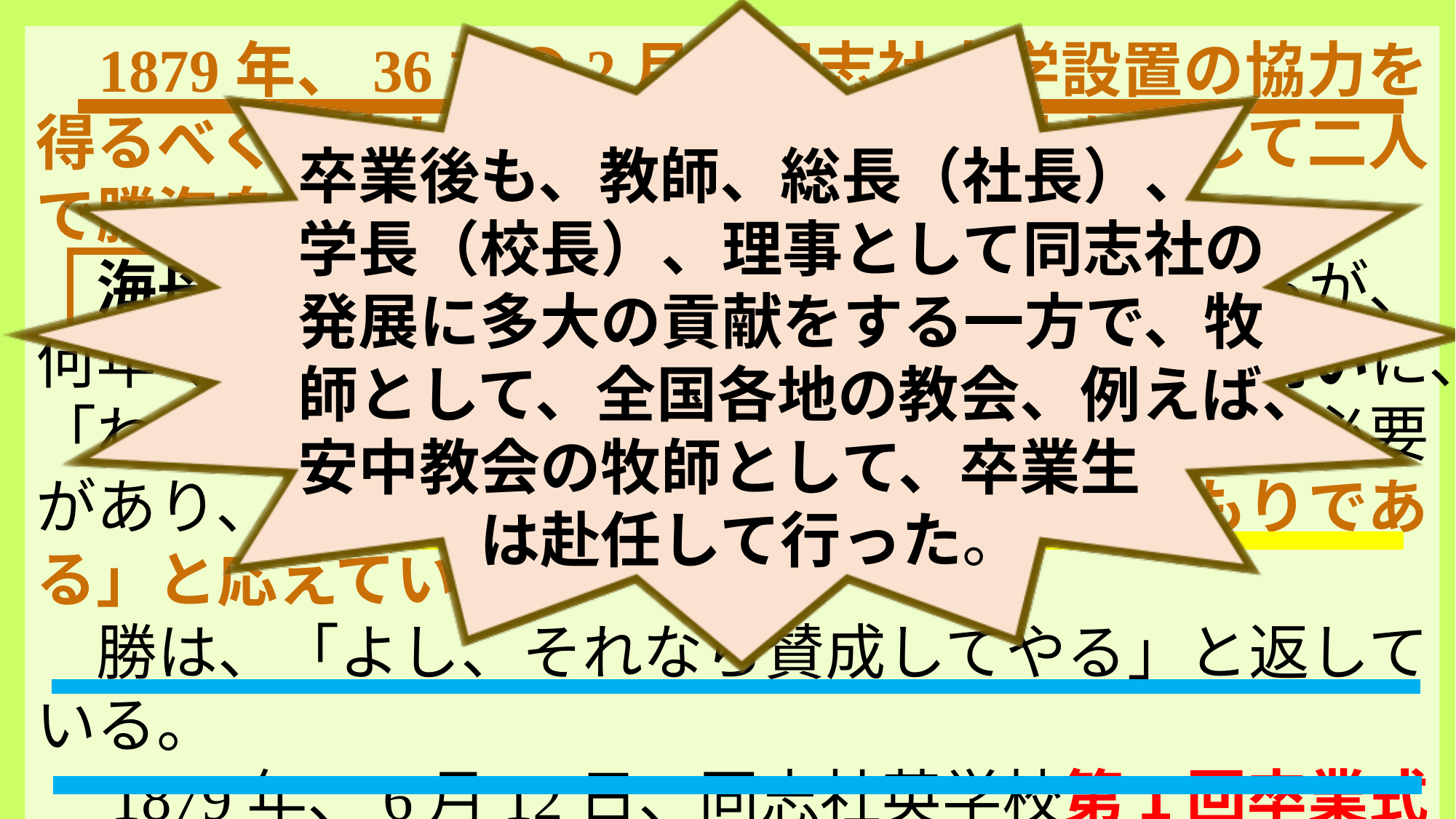

1879年、36歳の2月、同志社大学設置の協力を得るべく上京した新島は、旧友津田仙を介して二人で勝海舟を訪れている。
　海舟が「大学を作ることは大変な事業であるが、何年くらいかかれば完成するつもりか」との問いに、
「わが国には宗教を土台とする大学を設立する必要があり、そのためには凡そ300年ほどのつもりである」と応えている。
　勝は、「よし、それなら賛成してやる」と返している。
　1879年、6月12日、同志社英学校第1回卒業式を行う。
全員が予科生（神学科）の15名、熊本バンドの出身者。

卒業後も、教師、総長（社長）、
学長（校長）、理事として同志社の発展に多大の貢献をする一方で、牧師として、全国各地の教会、例えば、安中教会の牧師として、卒業生
　　　は赴任して行った。